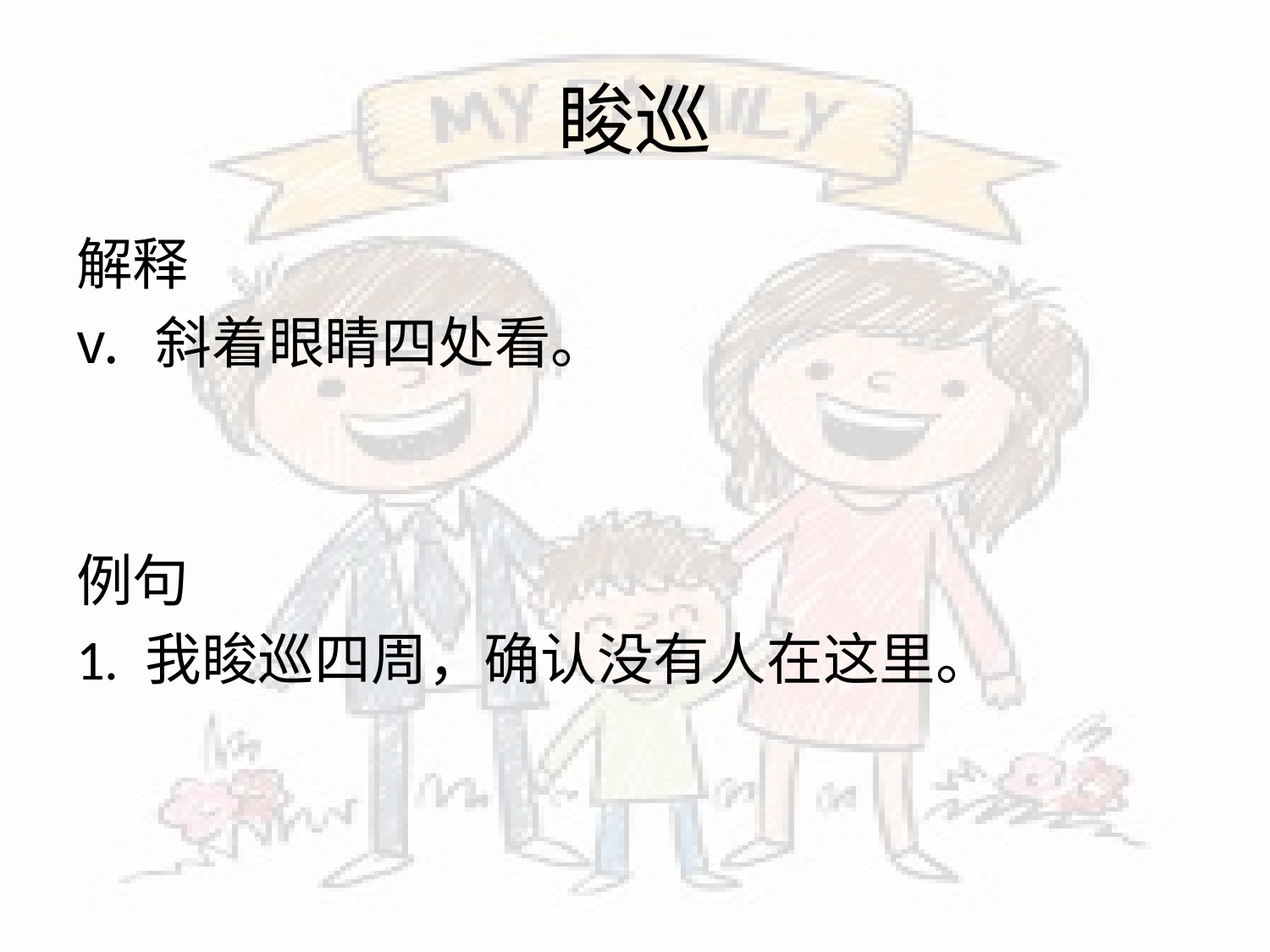

# 睃巡
解释
斜着眼睛四处看。

例句
1. 我睃巡四周，确认没有人在这里。